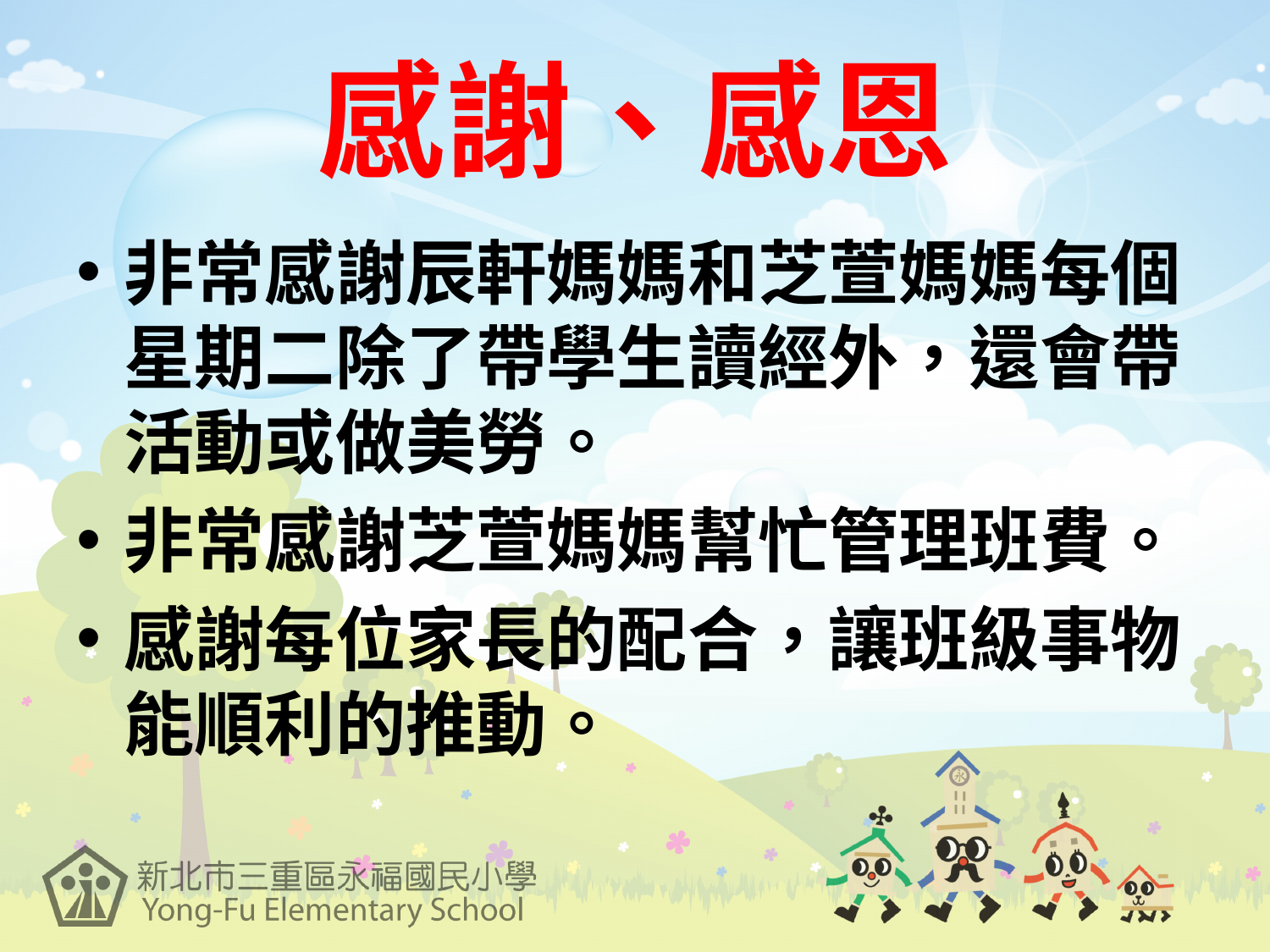

# 感謝、感恩
非常感謝辰軒媽媽和芝萱媽媽每個星期二除了帶學生讀經外，還會帶活動或做美勞。
非常感謝芝萱媽媽幫忙管理班費。
感謝每位家長的配合，讓班級事物能順利的推動。